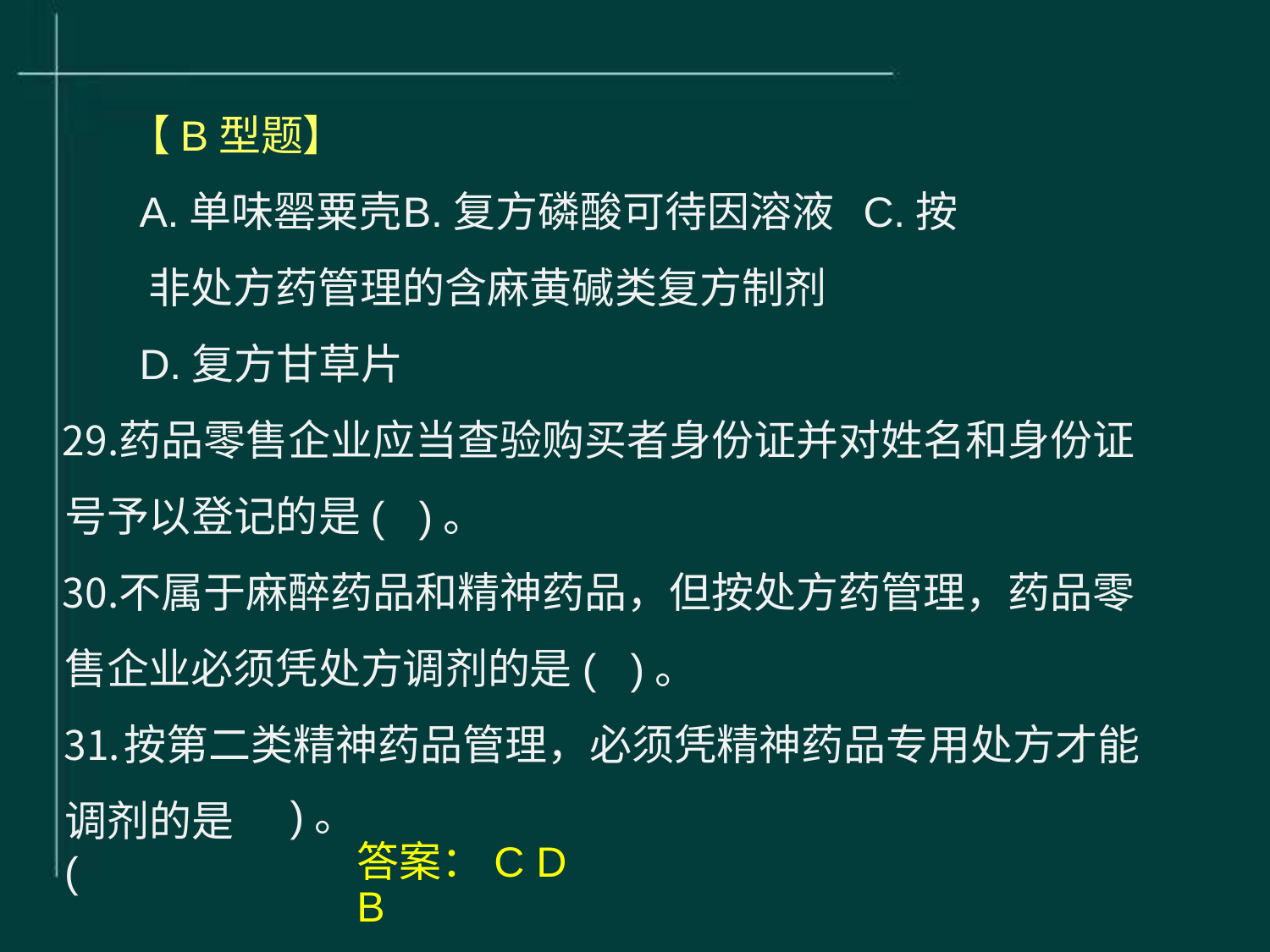

【B型题】
A.单味罂粟壳	B.复方磷酸可待因溶液  C.按非处方药管理的含麻黄碱类复方制剂
D.复方甘草片
药品零售企业应当查验购买者身份证并对姓名和身份证 号予以登记的是(	)。
不属于麻醉药品和精神药品，但按处方药管理，药品零 售企业必须凭处方调剂的是(	)。
按第二类精神药品管理，必须凭精神药品专用处方才能
调剂的是(
)。
答案：C D B